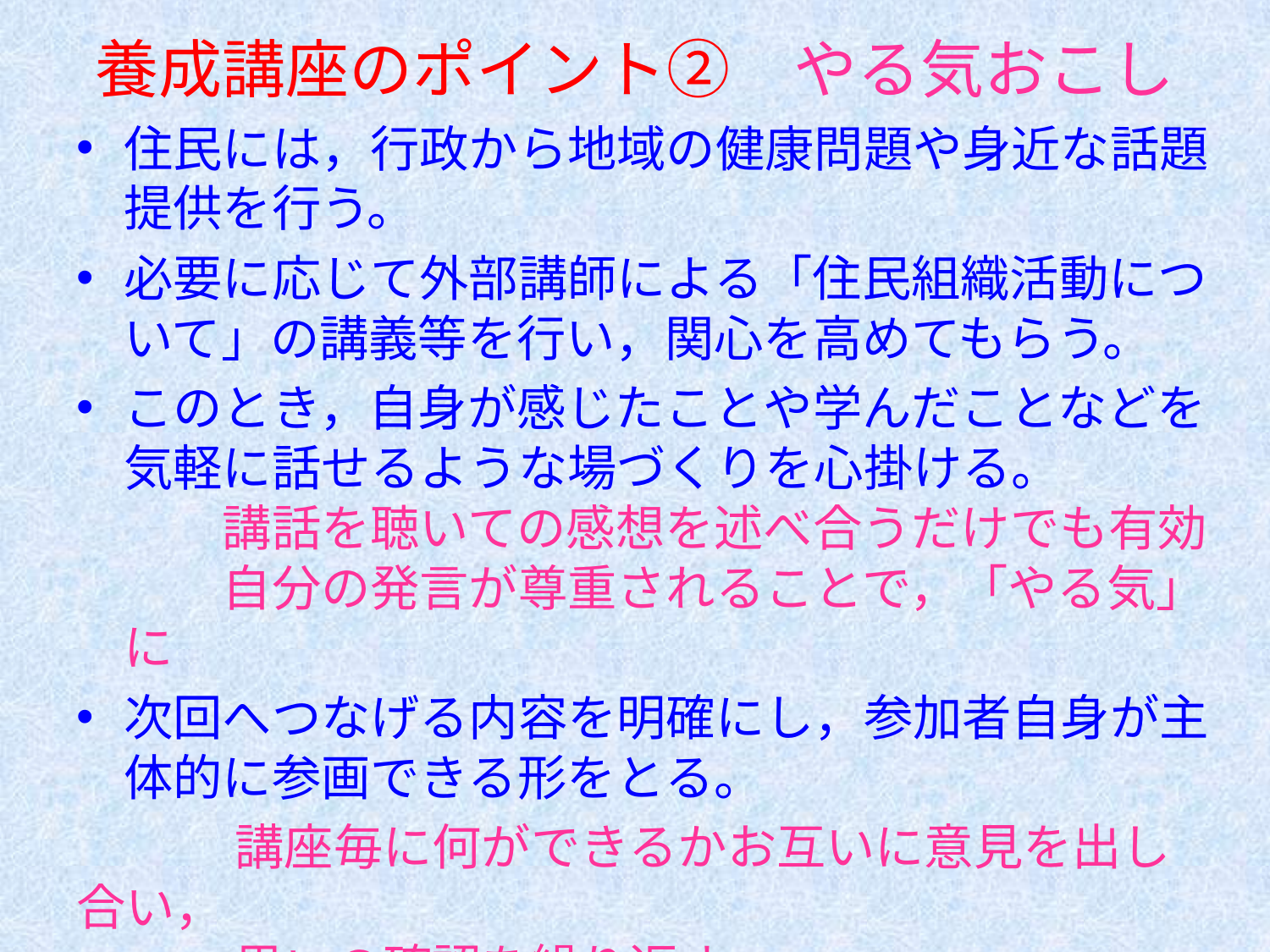

# 養成講座のポイント②　やる気おこし
住民には，行政から地域の健康問題や身近な話題提供を行う。
必要に応じて外部講師による「住民組織活動について」の講義等を行い，関心を高めてもらう。
このとき，自身が感じたことや学んだことなどを気軽に話せるような場づくりを心掛ける。
　　講話を聴いての感想を述べ合うだけでも有効
　　自分の発言が尊重されることで，「やる気」に
次回へつなげる内容を明確にし，参加者自身が主体的に参画できる形をとる。
　　　 講座毎に何ができるかお互いに意見を出し合い，
　　 　思いの確認を繰り返す。
　　→　組織づくりへの意欲（やる気）を盛り上げていく